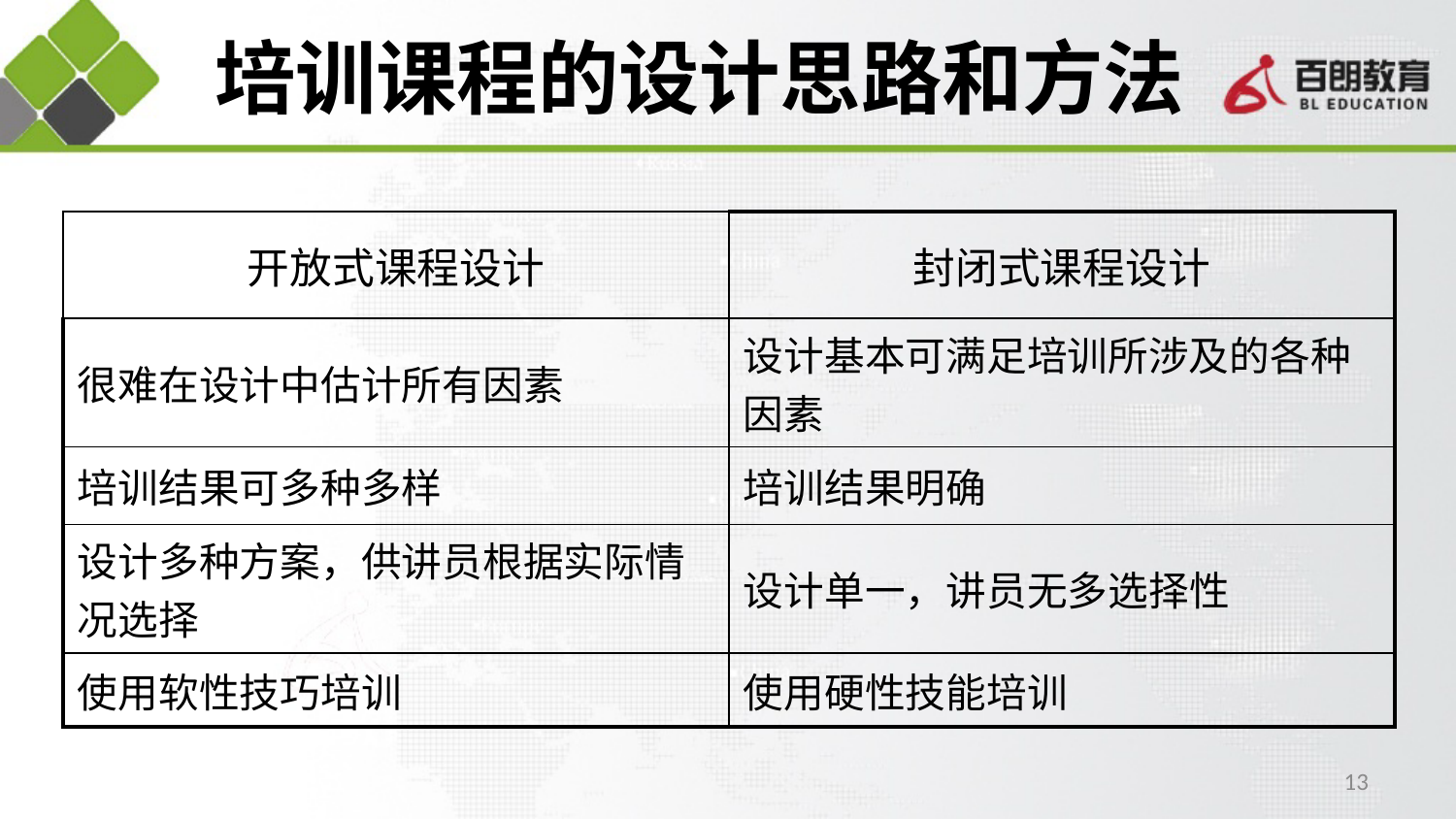

# 培训课程的设计思路和方法
| 开放式课程设计 | 封闭式课程设计 |
| --- | --- |
| 很难在设计中估计所有因素 | 设计基本可满足培训所涉及的各种因素 |
| 培训结果可多种多样 | 培训结果明确 |
| 设计多种方案，供讲员根据实际情况选择 | 设计单一，讲员无多选择性 |
| 使用软性技巧培训 | 使用硬性技能培训 |
13